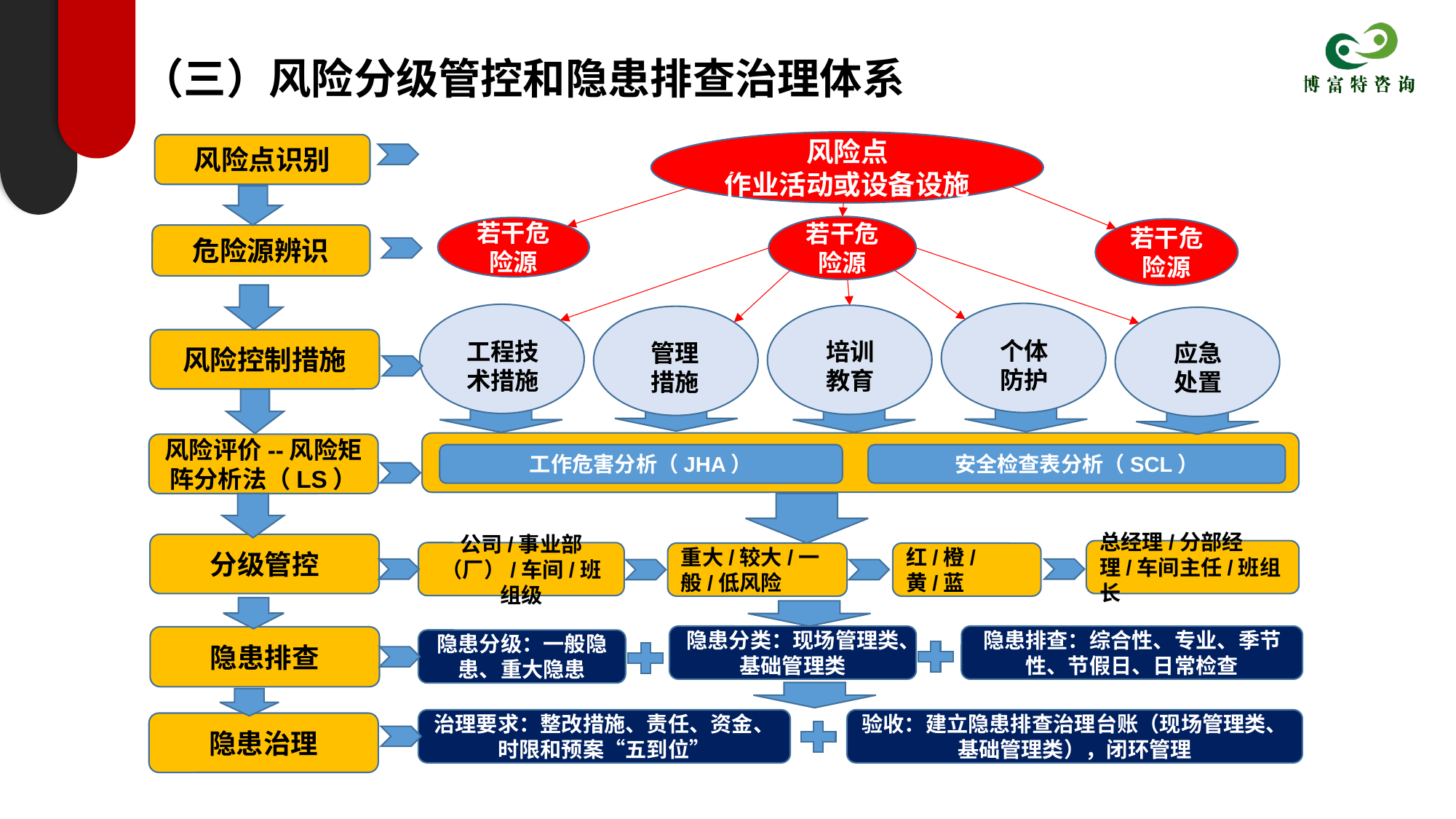

（三）风险分级管控和隐患排查治理体系
风险点
作业活动或设备设施
风险点识别

若干危险源
若干危险源
若干危险源
危险源辨识

个体
防护

工程技术措施

培训
教育

管理
措施

应急
处置
风险控制措施

风险评价--风险矩阵分析法（LS）
工作危害分析（JHA）
安全检查表分析（SCL）

分级管控
总经理/分部经理/车间主任/班组长
公司/事业部（厂）/车间/班组级
重大/较大/一般/低风险
红/橙/黄/蓝

隐患分类：现场管理类、基础管理类
隐患排查：综合性、专业、季节性、节假日、日常检查
隐患排查
隐患分级：一般隐患、重大隐患

治理要求：整改措施、责任、资金、时限和预案“五到位”
验收：建立隐患排查治理台账（现场管理类、基础管理类），闭环管理
隐患治理

9